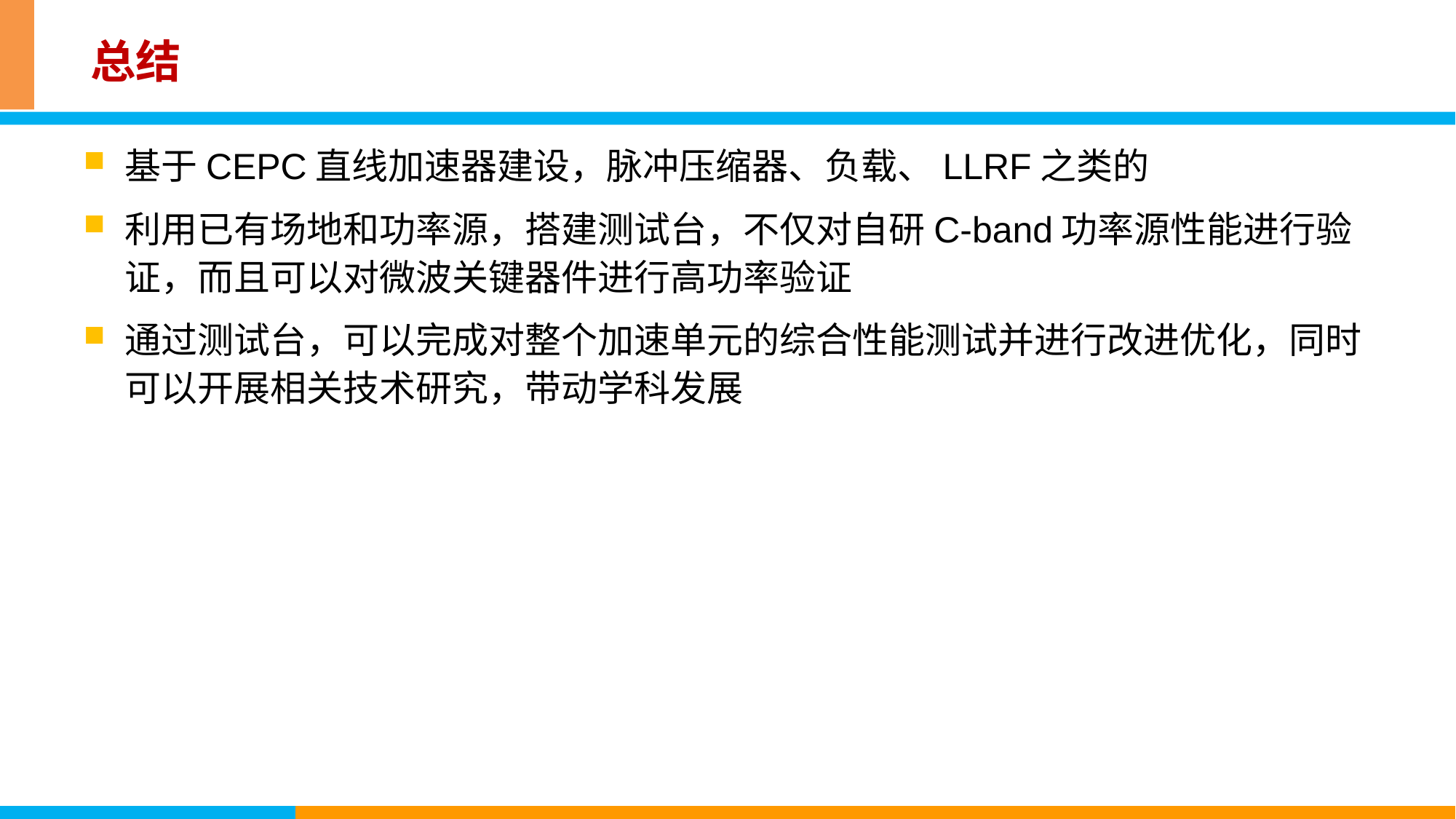

# 总结
基于CEPC直线加速器建设，脉冲压缩器、负载、LLRF之类的
利用已有场地和功率源，搭建测试台，不仅对自研C-band功率源性能进行验证，而且可以对微波关键器件进行高功率验证
通过测试台，可以完成对整个加速单元的综合性能测试并进行改进优化，同时可以开展相关技术研究，带动学科发展
15